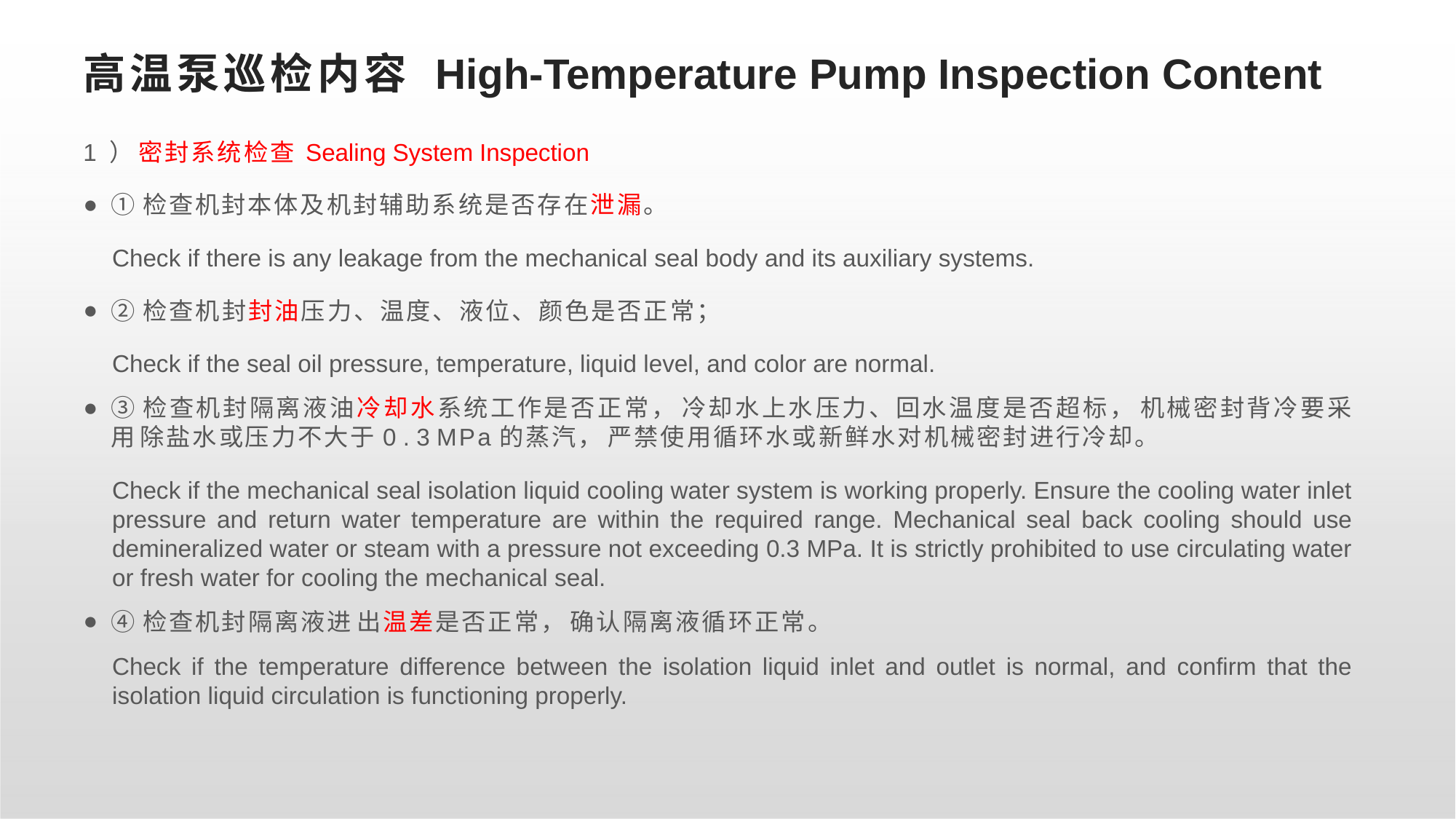

# 高温泵巡检内容 High-Temperature Pump Inspection Content
1 ） 密封系统检查 Sealing System Inspection
①检查机封本体及机封辅助系统是否存在泄漏。
	Check if there is any leakage from the mechanical seal body and its auxiliary systems.
②检查机封封油压力、温度、液位、颜色是否正常；
	Check if the seal oil pressure, temperature, liquid level, and color are normal.
③检查机封隔离液油冷却水系统工作是否正常， 冷却水上水压力、回水温度是否超标， 机械密封背冷要采用 除盐水或压力不大于0 . 3 MPa的蒸汽， 严禁使用循环水或新鲜水对机械密封进行冷却。
	Check if the mechanical seal isolation liquid cooling water system is working properly. Ensure the cooling water inlet 	pressure and return water temperature are within the required range. Mechanical seal back cooling should use 	demineralized water or steam with a pressure not exceeding 0.3 MPa. It is strictly prohibited to use circulating water 	or fresh water for cooling the mechanical seal.
④检查机封隔离液进 出温差是否正常， 确认隔离液循环正常。
	Check if the temperature difference between the isolation liquid inlet and outlet is normal, and confirm that the 	isolation liquid circulation is functioning properly.